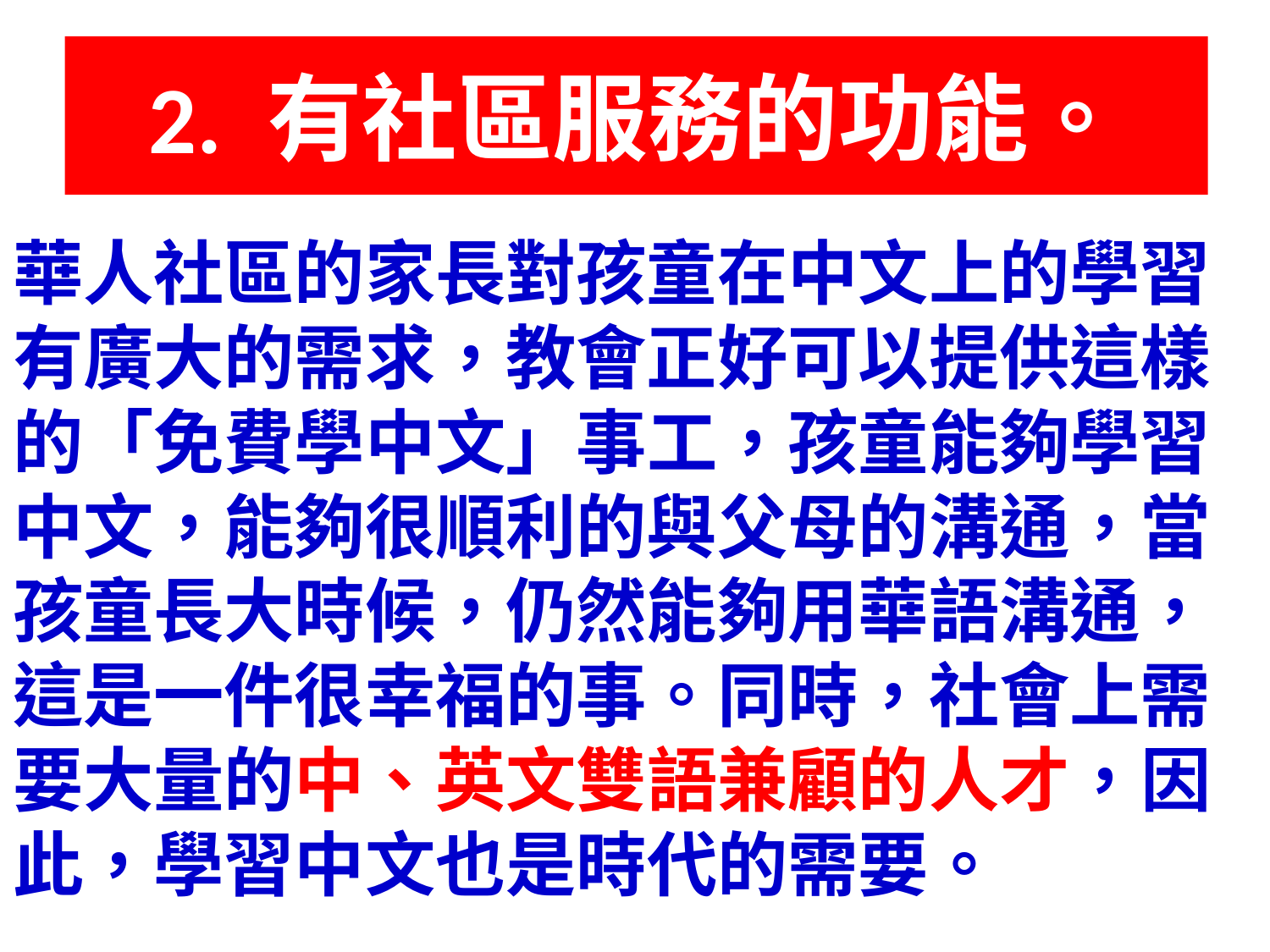

# 2. 有社區服務的功能。
華人社區的家長對孩童在中文上的學習有廣大的需求，教會正好可以提供這樣的「免費學中文」事工，孩童能夠學習中文，能夠很順利的與父母的溝通，當孩童長大時候，仍然能夠用華語溝通，這是一件很幸福的事。同時，社會上需要大量的中、英文雙語兼顧的人才，因此，學習中文也是時代的需要。